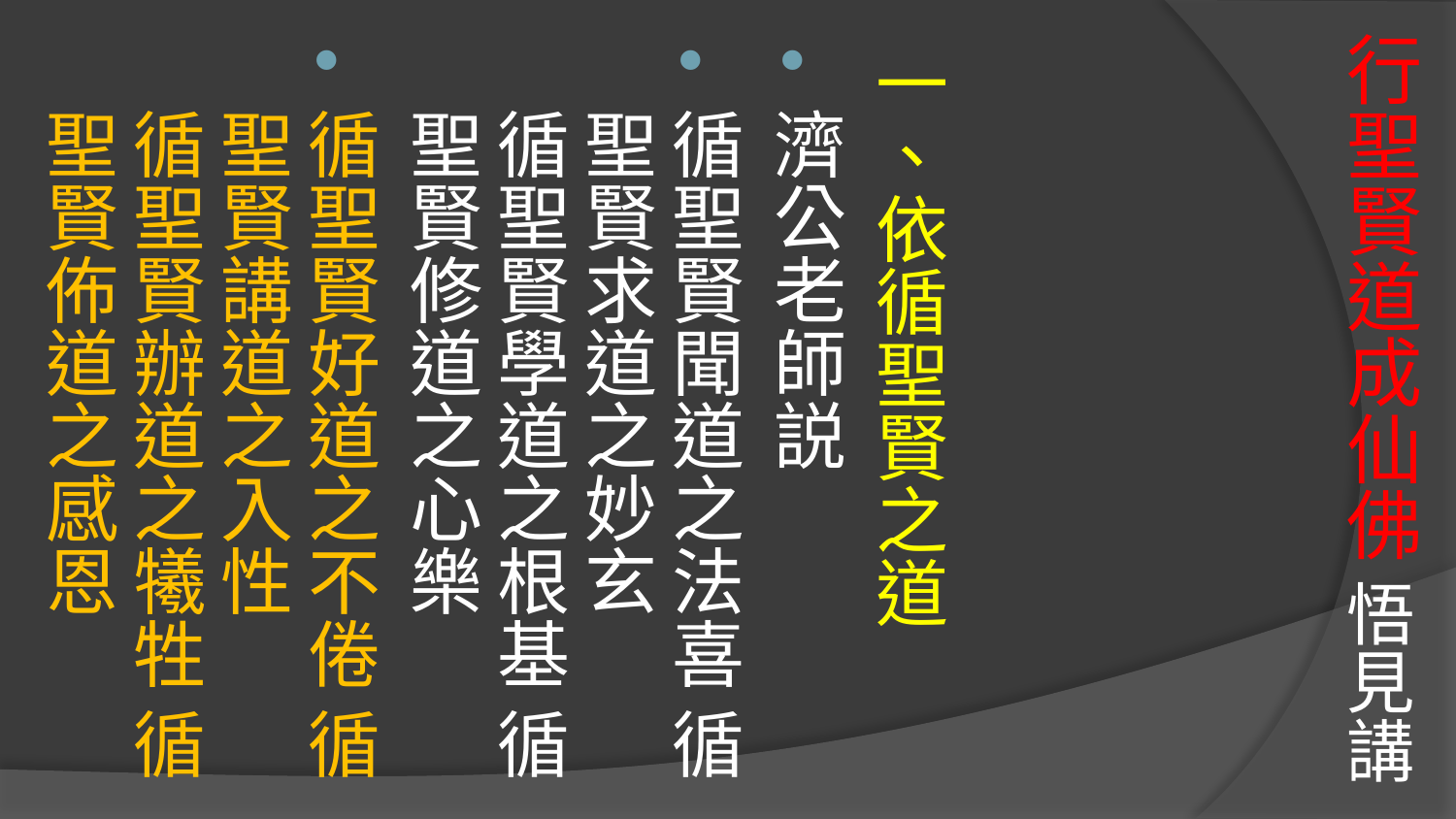

# 行聖賢道成仙佛 悟見講
一、依循聖賢之道
濟公老師説
循聖賢聞道之法喜 循聖賢求道之妙玄
循聖賢學道之根基 循聖賢修道之心樂
循聖賢好道之不倦 循聖賢講道之入性
循聖賢辦道之犧牲 循聖賢佈道之感恩